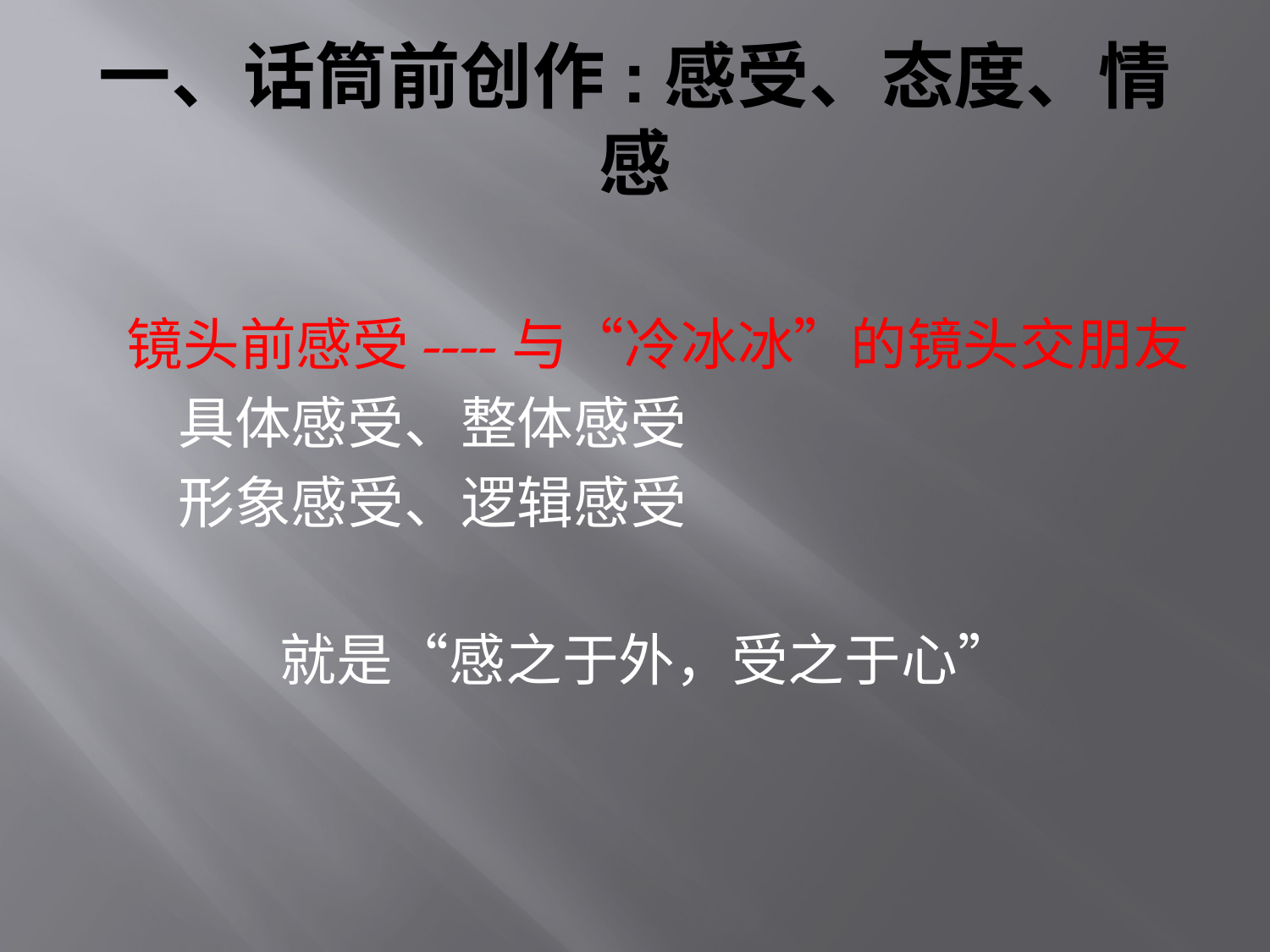

# 一、话筒前创作:感受、态度、情感
镜头前感受----与“冷冰冰”的镜头交朋友
   具体感受、整体感受
   形象感受、逻辑感受

           就是“感之于外，受之于心”